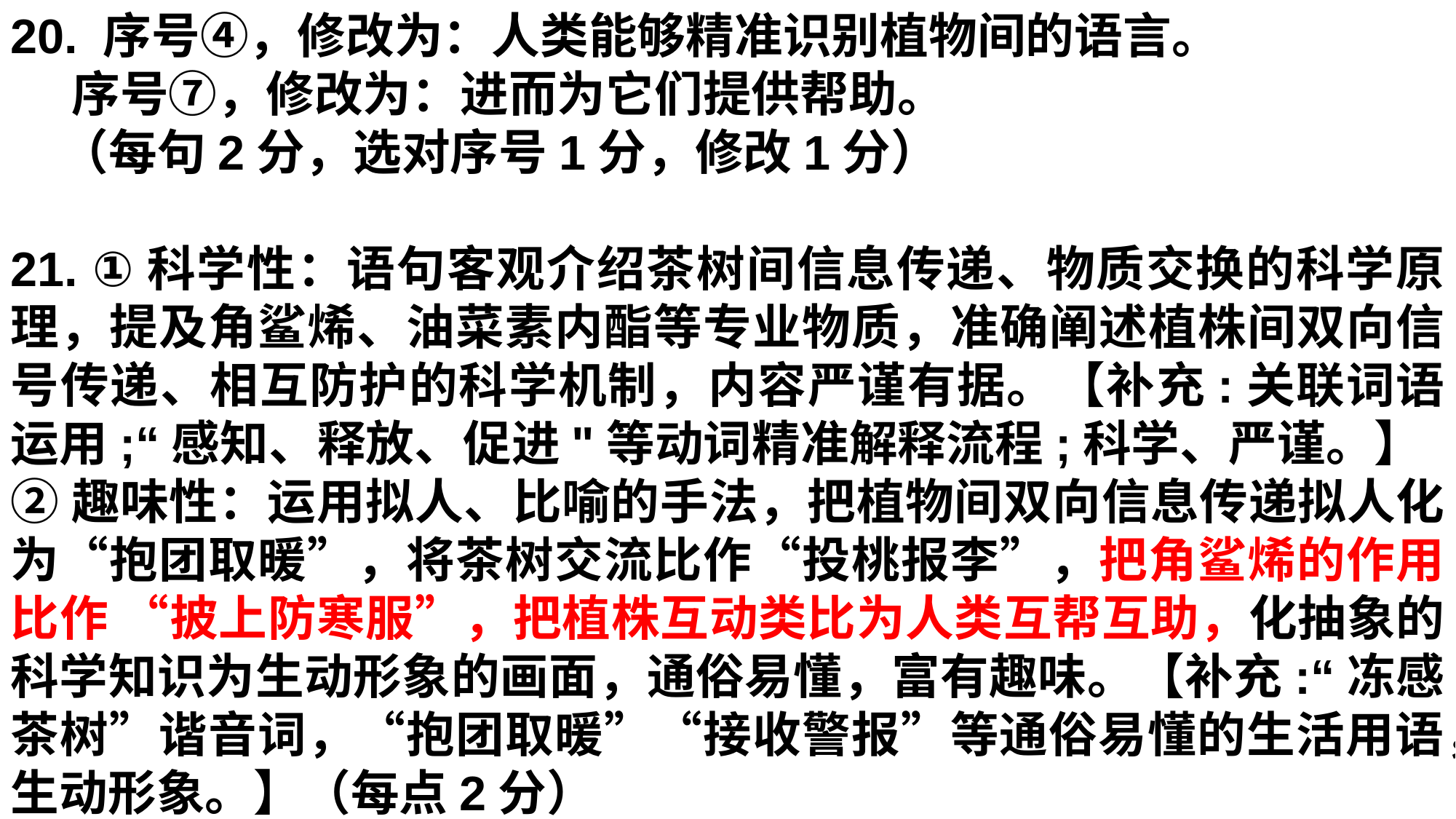

20. 序号④，修改为：人类能够精准识别植物间的语言。
   序号⑦，修改为：进而为它们提供帮助。
  （每句2分，选对序号1分，修改1分）

21. ①科学性：语句客观介绍茶树间信息传递、物质交换的科学原理，提及角鲨烯、油菜素内酯等专业物质，准确阐述植株间双向信号传递、相互防护的科学机制，内容严谨有据。【补充:关联词语运用;“感知、释放、促进"等动词精准解释流程;科学、严谨。】
②趣味性：运用拟人、比喻的手法，把植物间双向信息传递拟人化为“抱团取暖”，将茶树交流比作“投桃报李”，把角鲨烯的作用比作 “披上防寒服”，把植株互动类比为人类互帮互助，化抽象的科学知识为生动形象的画面，通俗易懂，富有趣味。【补充:“冻感茶树”谐音词，“抱团取暖”“接收警报”等通俗易懂的生活用语，生动形象。】（每点2分）